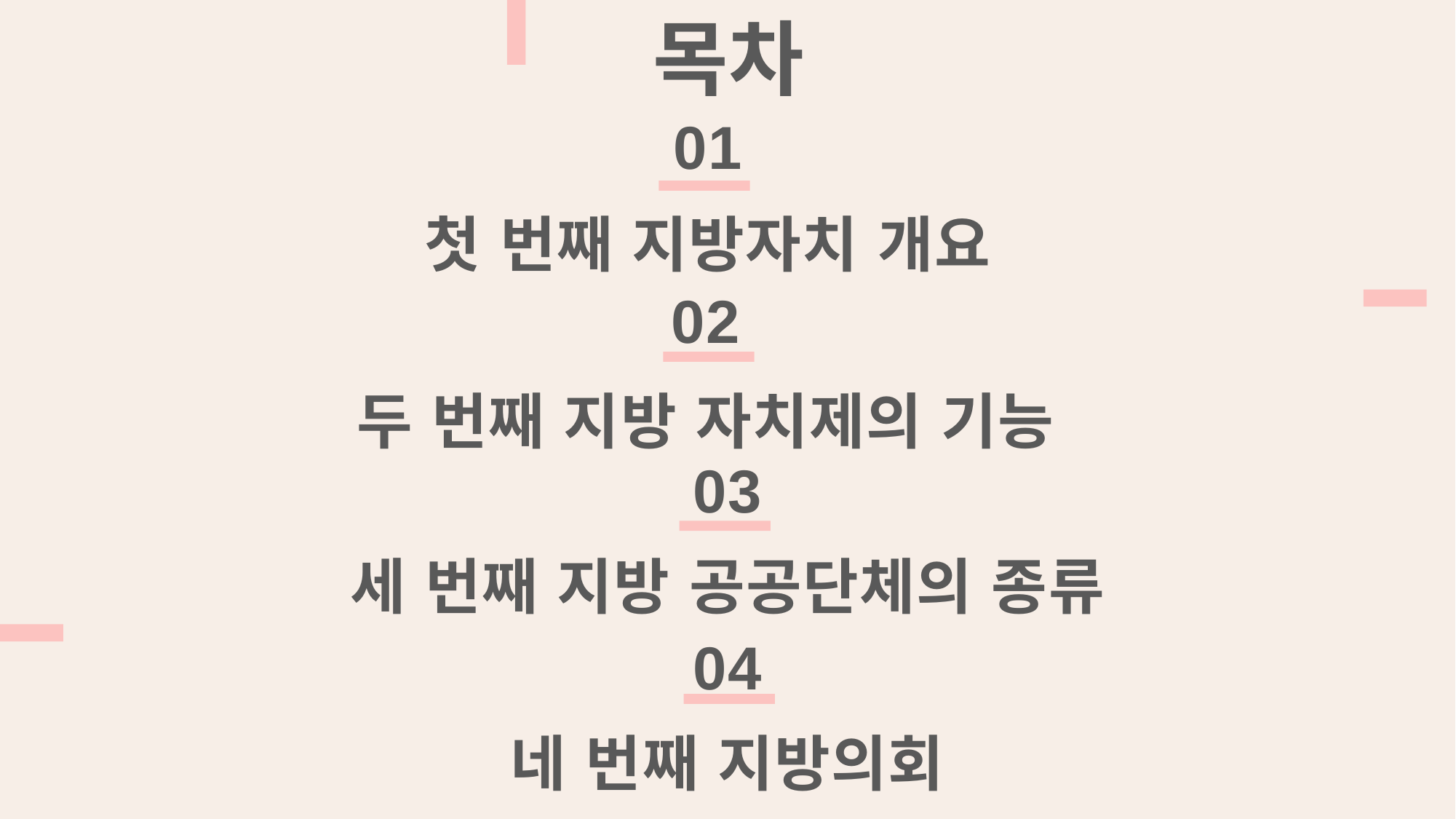

목차

01

첫 번째 지방자치 개요
02

두 번째 지방 자치제의 기능

03

세 번째 지방 공공단체의 종류
04

네 번째 지방의회